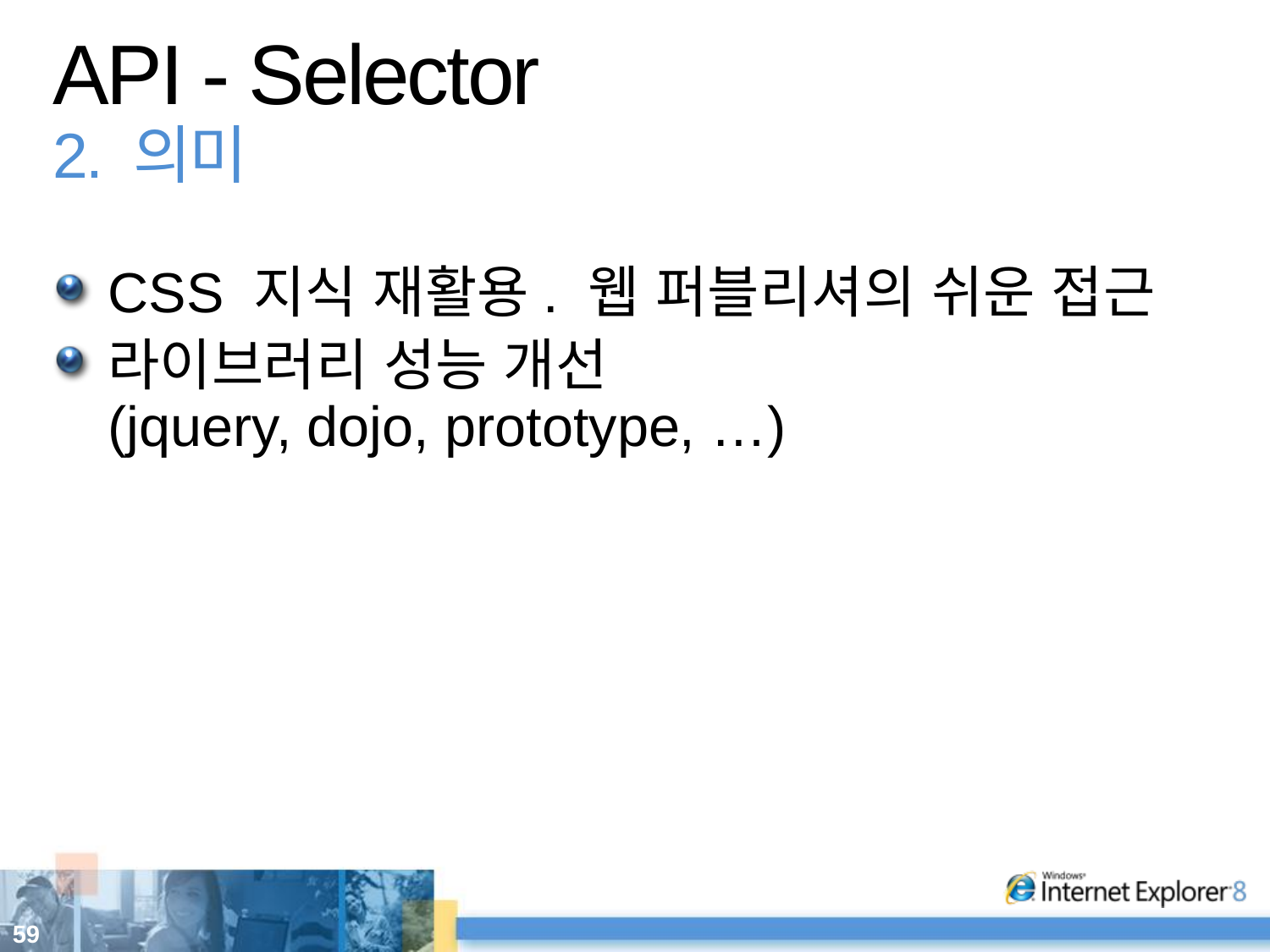

# API - Selector 2. 의미
CSS 지식 재활용. 웹 퍼블리셔의 쉬운 접근
라이브러리 성능 개선
(jquery, dojo, prototype, …)